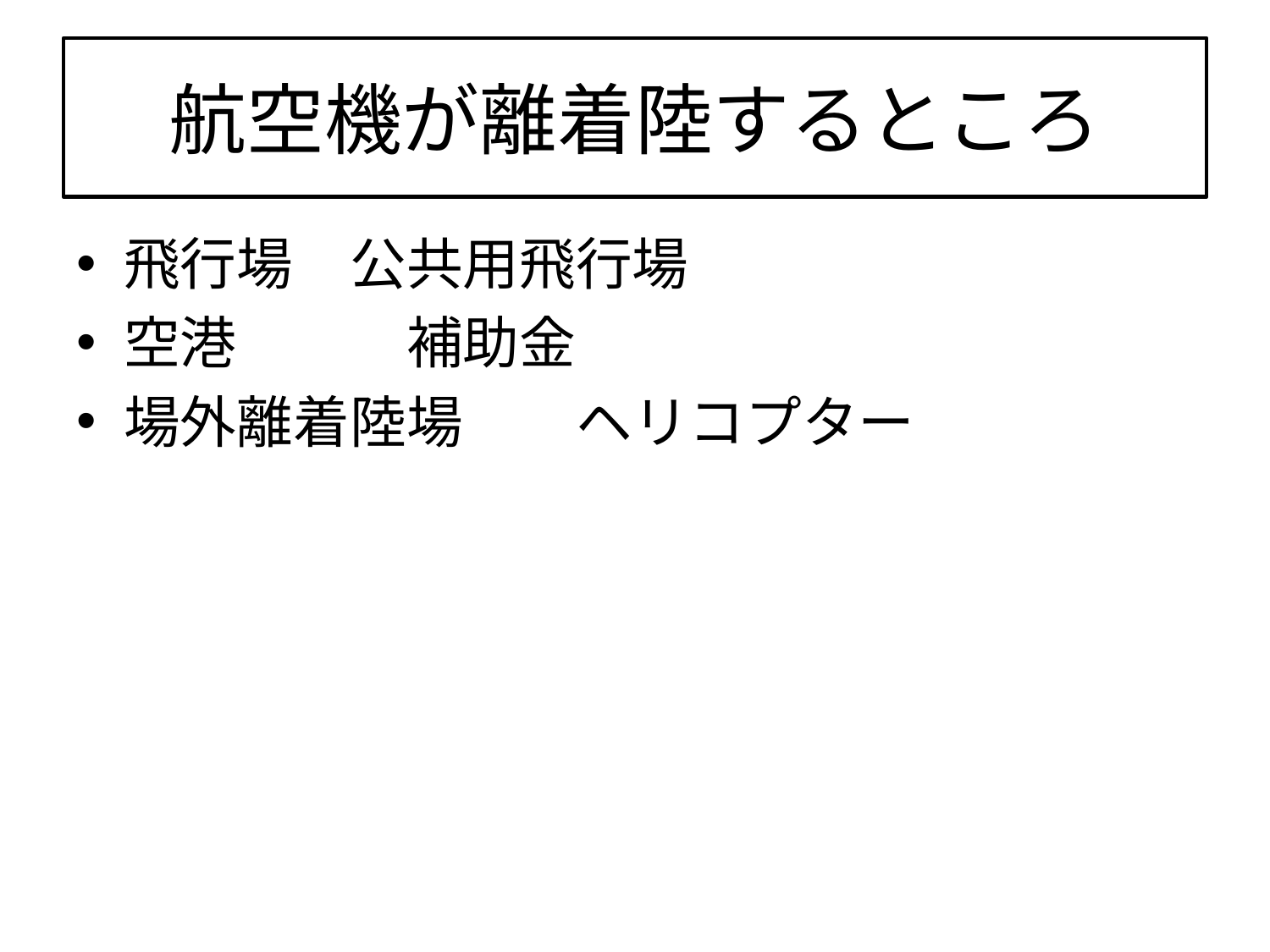

# 航空機が離着陸するところ
飛行場　公共用飛行場
空港　　　補助金
場外離着陸場　　ヘリコプター